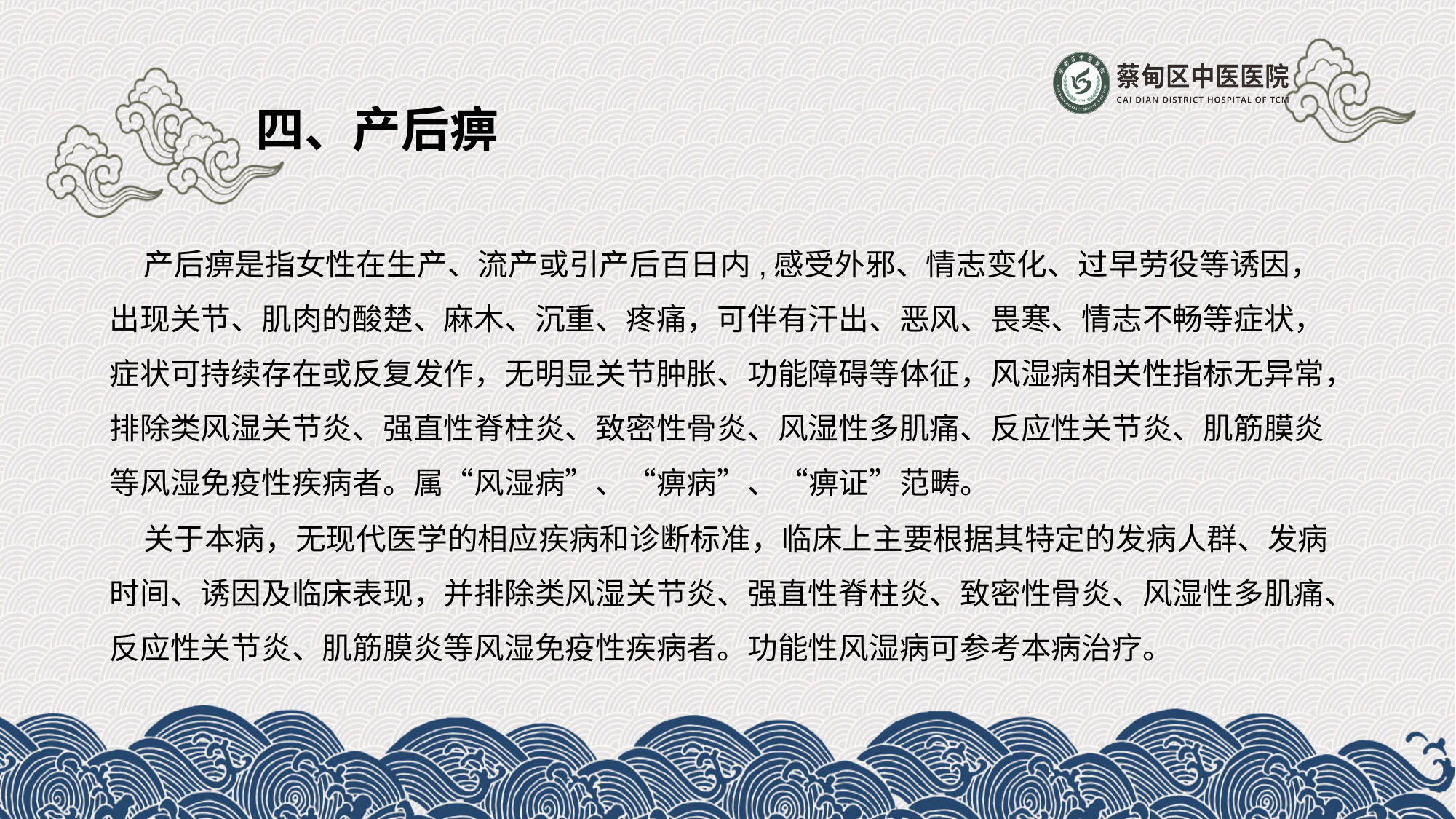

四、产后痹

    产后痹是指女性在生产、流产或引产后百日内,感受外邪、情志变化、过早劳役等诱因，出现关节、肌肉的酸楚、麻木、沉重、疼痛，可伴有汗出、恶风、畏寒、情志不畅等症状，症状可持续存在或反复发作，无明显关节肿胀、功能障碍等体征，风湿病相关性指标无异常，排除类风湿关节炎、强直性脊柱炎、致密性骨炎、风湿性多肌痛、反应性关节炎、肌筋膜炎等风湿免疫性疾病者。属“风湿病”、“痹病”、“痹证”范畴。
    关于本病，无现代医学的相应疾病和诊断标准，临床上主要根据其特定的发病人群、发病时间、诱因及临床表现，并排除类风湿关节炎、强直性脊柱炎、致密性骨炎、风湿性多肌痛、反应性关节炎、肌筋膜炎等风湿免疫性疾病者。功能性风湿病可参考本病治疗。